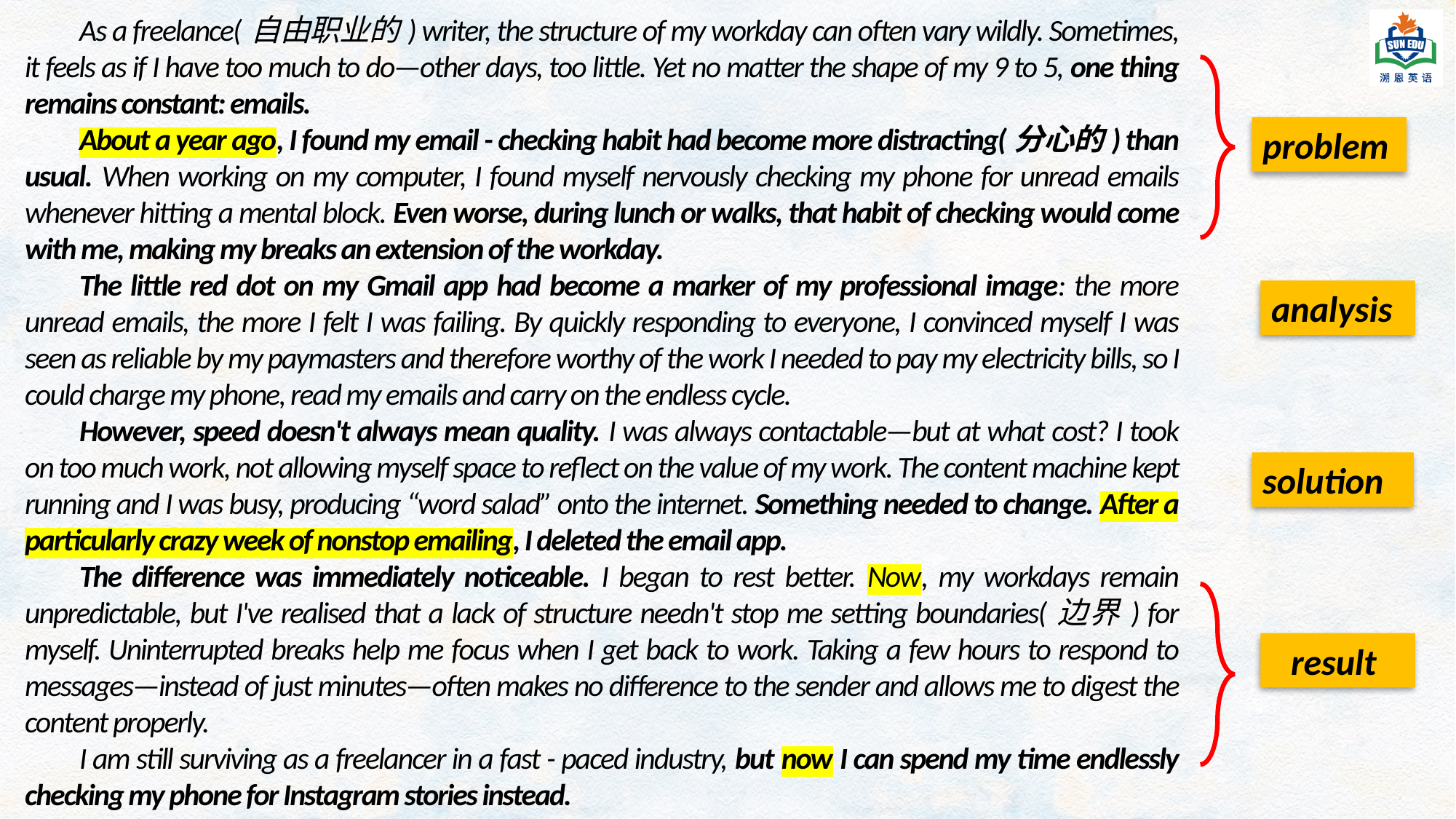

As a freelance(自由职业的) writer, the structure of my workday can often vary wildly. Sometimes, it feels as if I have too much to do—other days, too little. Yet no matter the shape of my 9 to 5, one thing remains constant: emails.
About a year ago, I found my email - checking habit had become more distracting(分心的) than usual. When working on my computer, I found myself nervously checking my phone for unread emails whenever hitting a mental block. Even worse, during lunch or walks, that habit of checking would come with me, making my breaks an extension of the workday.
The little red dot on my Gmail app had become a marker of my professional image: the more unread emails, the more I felt I was failing. By quickly responding to everyone, I convinced myself I was seen as reliable by my paymasters and therefore worthy of the work I needed to pay my electricity bills, so I could charge my phone, read my emails and carry on the endless cycle.
However, speed doesn't always mean quality. I was always contactable—but at what cost? I took on too much work, not allowing myself space to reflect on the value of my work. The content machine kept running and I was busy, producing “word salad” onto the internet. Something needed to change. After a particularly crazy week of nonstop emailing, I deleted the email app.
The difference was immediately noticeable. I began to rest better. Now, my workdays remain unpredictable, but I've realised that a lack of structure needn't stop me setting boundaries(边界) for myself. Uninterrupted breaks help me focus when I get back to work. Taking a few hours to respond to messages—instead of just minutes—often makes no difference to the sender and allows me to digest the content properly.
I am still surviving as a freelancer in a fast - paced industry, but now I can spend my time endlessly checking my phone for Instagram stories instead.

problem
analysis
solution

result